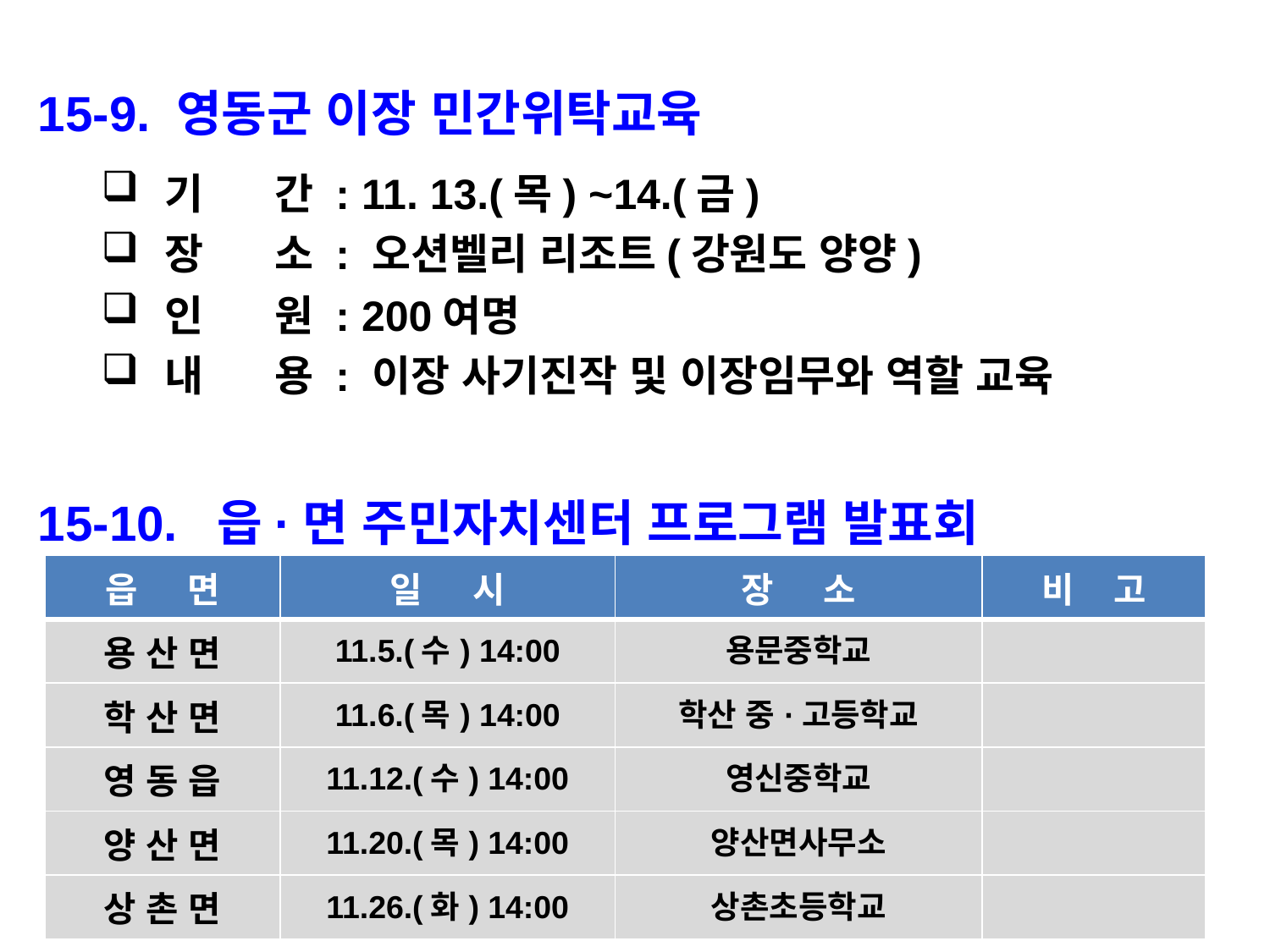

15-9. 영동군 이장 민간위탁교육
기      간 : 11. 13.(목) ~14.(금)
장      소 : 오션벨리 리조트(강원도 양양)
인      원 : 200여명
내      용 : 이장 사기진작 및 이장임무와 역할 교육
15-10.  읍·면 주민자치센터 프로그램 발표회

| 읍 면 | 일 시 | 장 소 | 비 고 |
| --- | --- | --- | --- |
| 용 산 면 | 11.5.(수) 14:00 | 용문중학교 |  |
| 학 산 면 | 11.6.(목) 14:00 | 학산 중·고등학교 |  |
| 영 동 읍 | 11.12.(수) 14:00 | 영신중학교 |  |
| 양 산 면 | 11.20.(목) 14:00 | 양산면사무소 |  |
| 상 촌 면 | 11.26.(화) 14:00 | 상촌초등학교 |  |